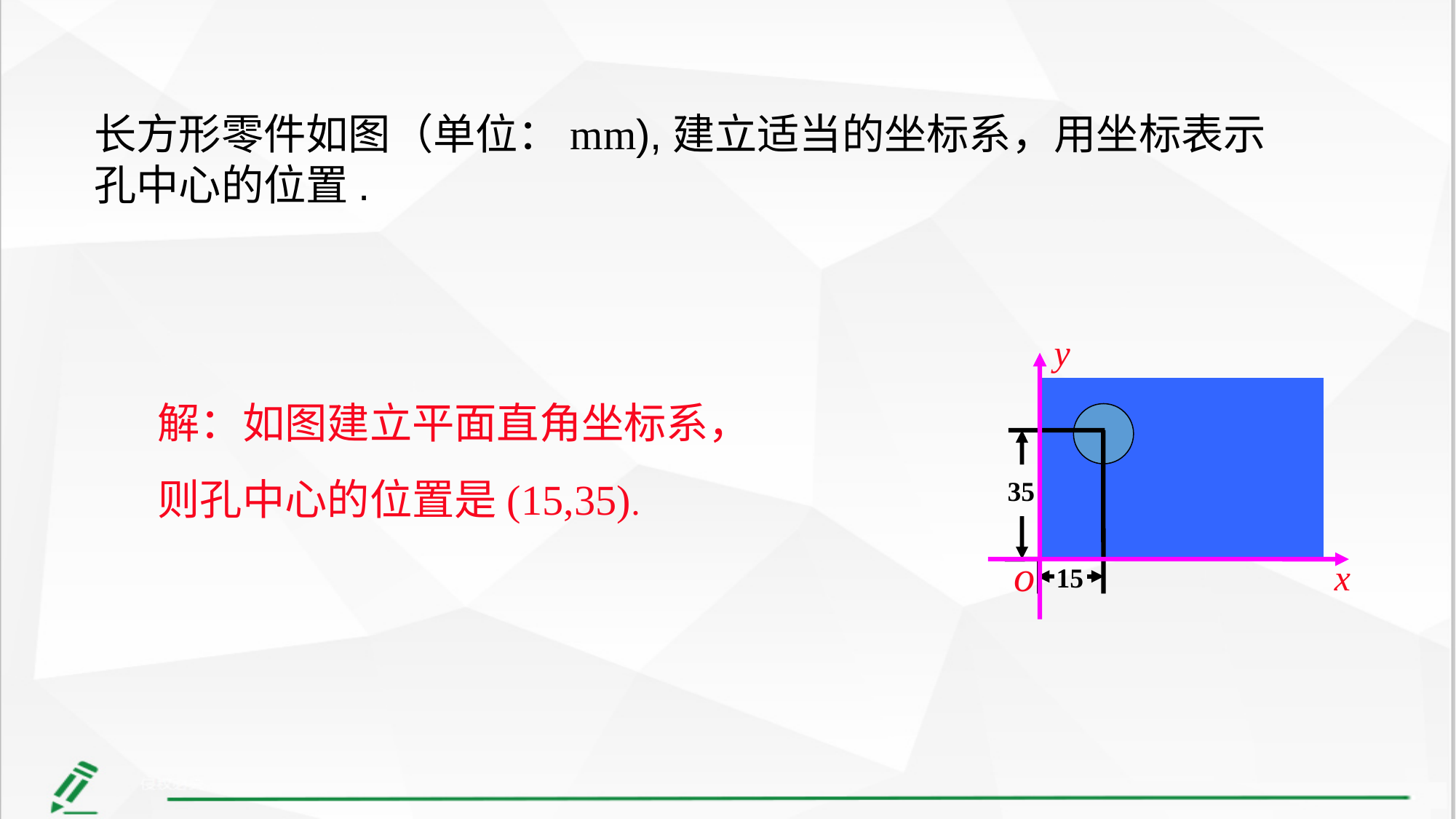

长方形零件如图（单位：mm),建立适当的坐标系，用坐标表示孔中心的位置.
y

o
x

35

15

解：如图建立平面直角坐标系，则孔中心的位置是(15,35).